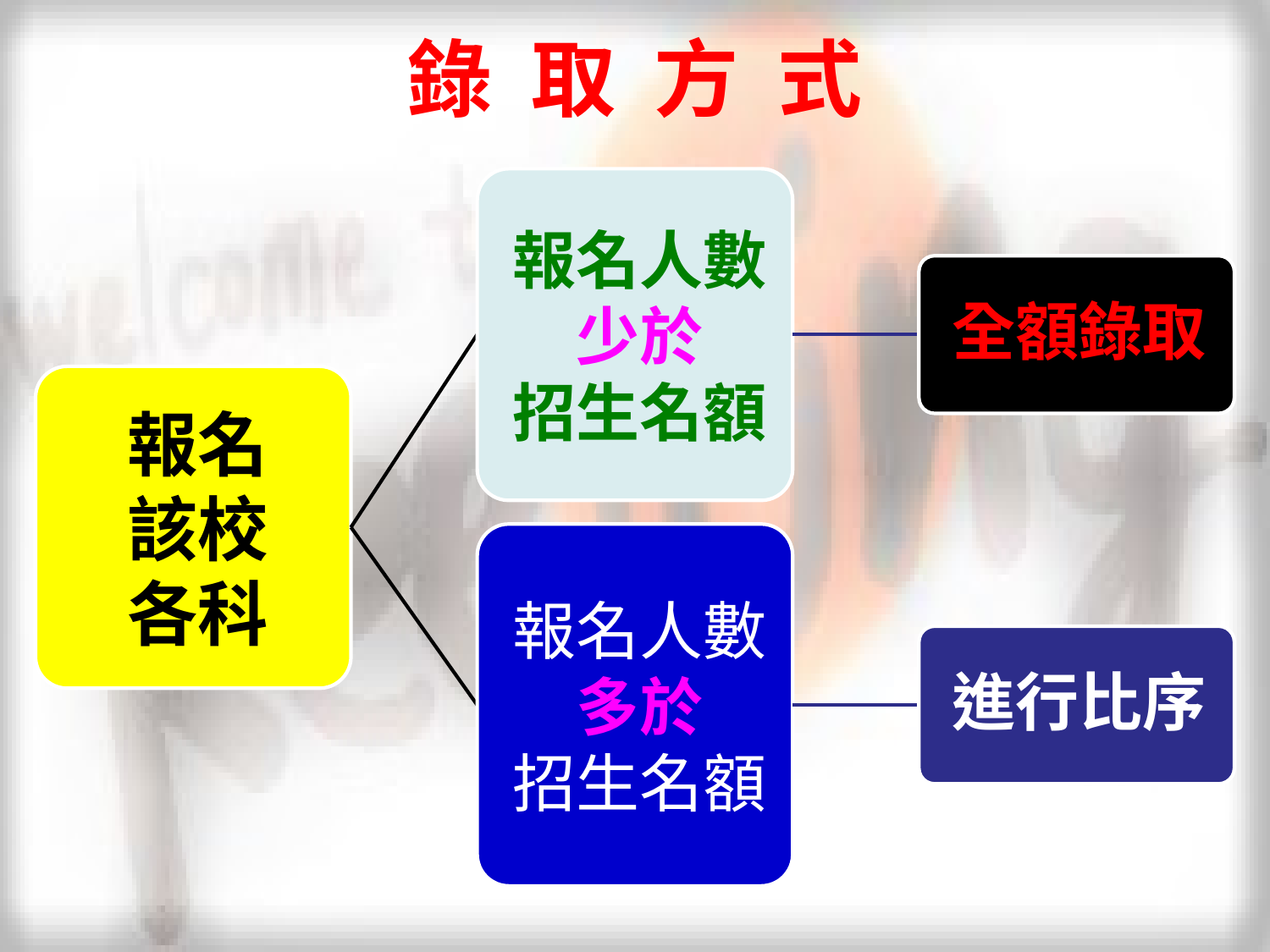

# 錄  取  方  式
報名
該校
各科

報名人數
少於
招生名額

全額錄取

報名人數
多於
招生名額

進行比序